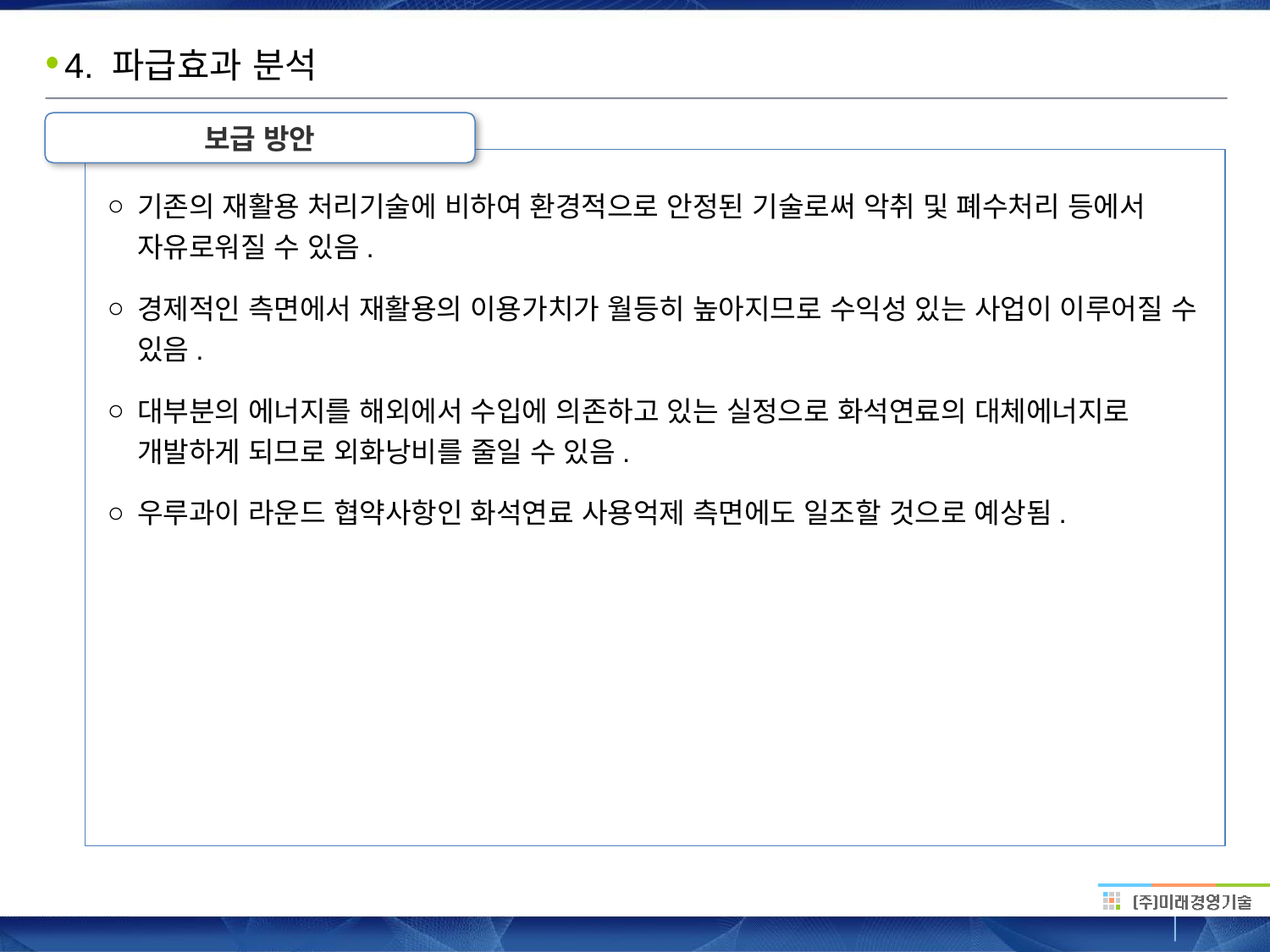

# 4. 파급효과 분석
보급 방안

기존의 재활용 처리기술에 비하여 환경적으로 안정된 기술로써 악취 및 폐수처리 등에서 자유로워질 수 있음.
경제적인 측면에서 재활용의 이용가치가 월등히 높아지므로 수익성 있는 사업이 이루어질 수 있음.
대부분의 에너지를 해외에서 수입에 의존하고 있는 실정으로 화석연료의 대체에너지로 개발하게 되므로 외화낭비를 줄일 수 있음.
우루과이 라운드 협약사항인 화석연료 사용억제 측면에도 일조할 것으로 예상됨.